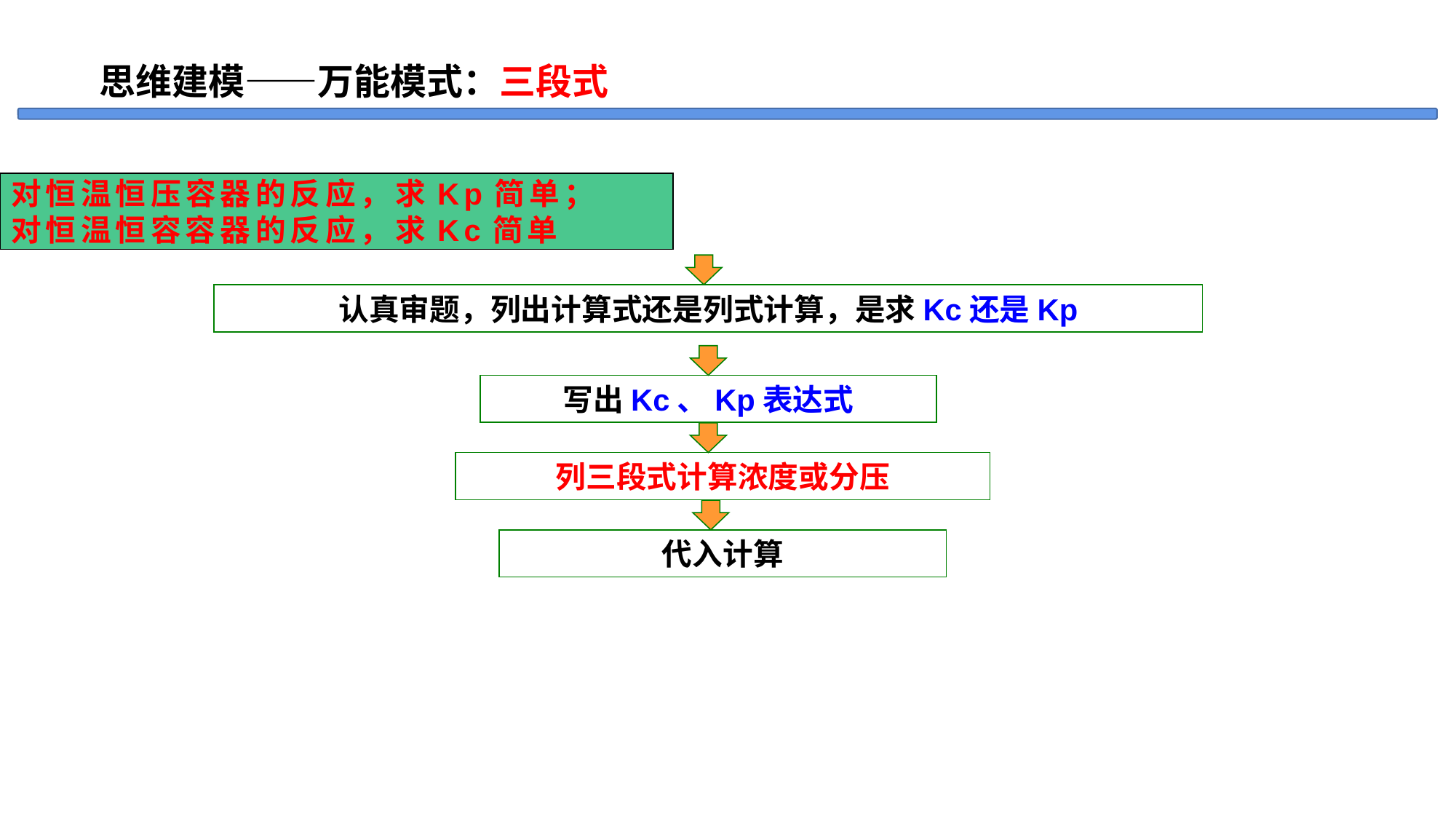

思维建模——万能模式：三段式

对恒温恒压容器的反应，求Kp简单；
对恒温恒容容器的反应，求Kc简单

认真审题，列出计算式还是列式计算，是求Kc还是Kp

写出Kc、Kp表达式

列三段式计算浓度或分压

代入计算